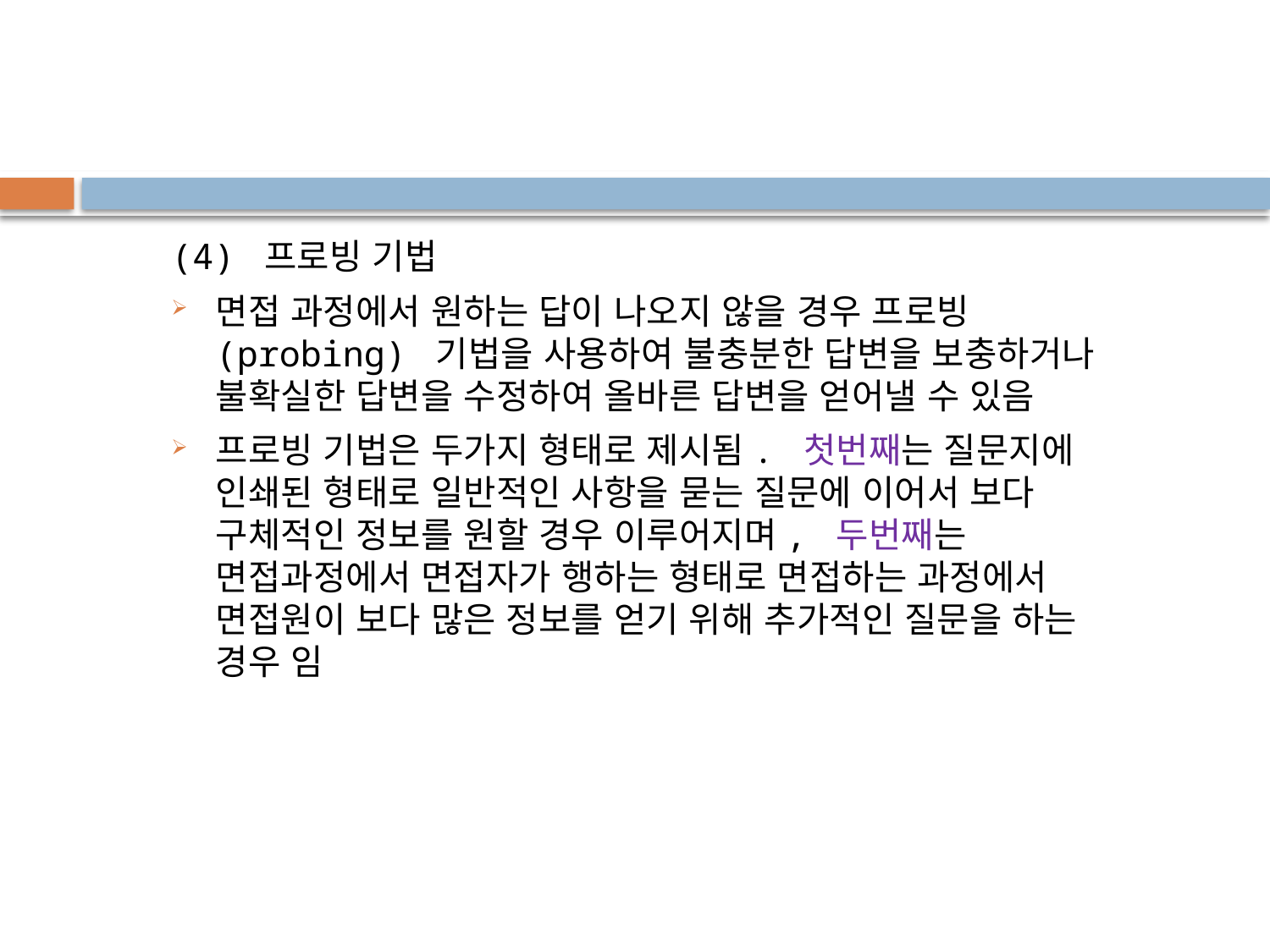

(4) 프로빙 기법
면접 과정에서 원하는 답이 나오지 않을 경우 프로빙(probing) 기법을 사용하여 불충분한 답변을 보충하거나 불확실한 답변을 수정하여 올바른 답변을 얻어낼 수 있음
프로빙 기법은 두가지 형태로 제시됨. 첫번째는 질문지에 인쇄된 형태로 일반적인 사항을 묻는 질문에 이어서 보다 구체적인 정보를 원할 경우 이루어지며, 두번째는 면접과정에서 면접자가 행하는 형태로 면접하는 과정에서 면접원이 보다 많은 정보를 얻기 위해 추가적인 질문을 하는 경우 임